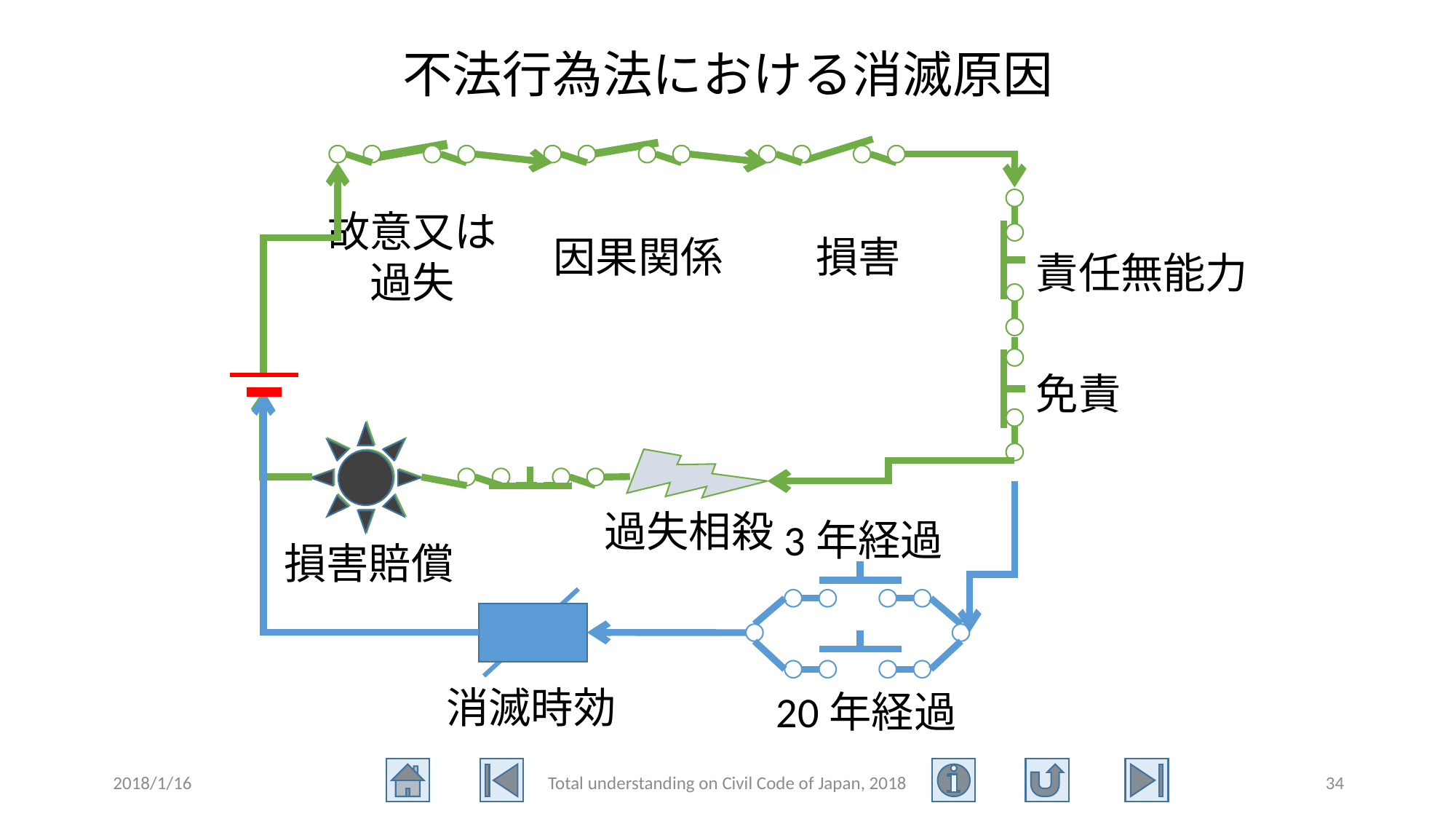

# 不法行為法における消滅原因

故意又は
過失

因果関係

損害

責任無能力

免責

過失相殺

3年経過

20年経過
損害賠償

消滅時効
2018/1/16
Total understanding on Civil Code of Japan, 2018
34